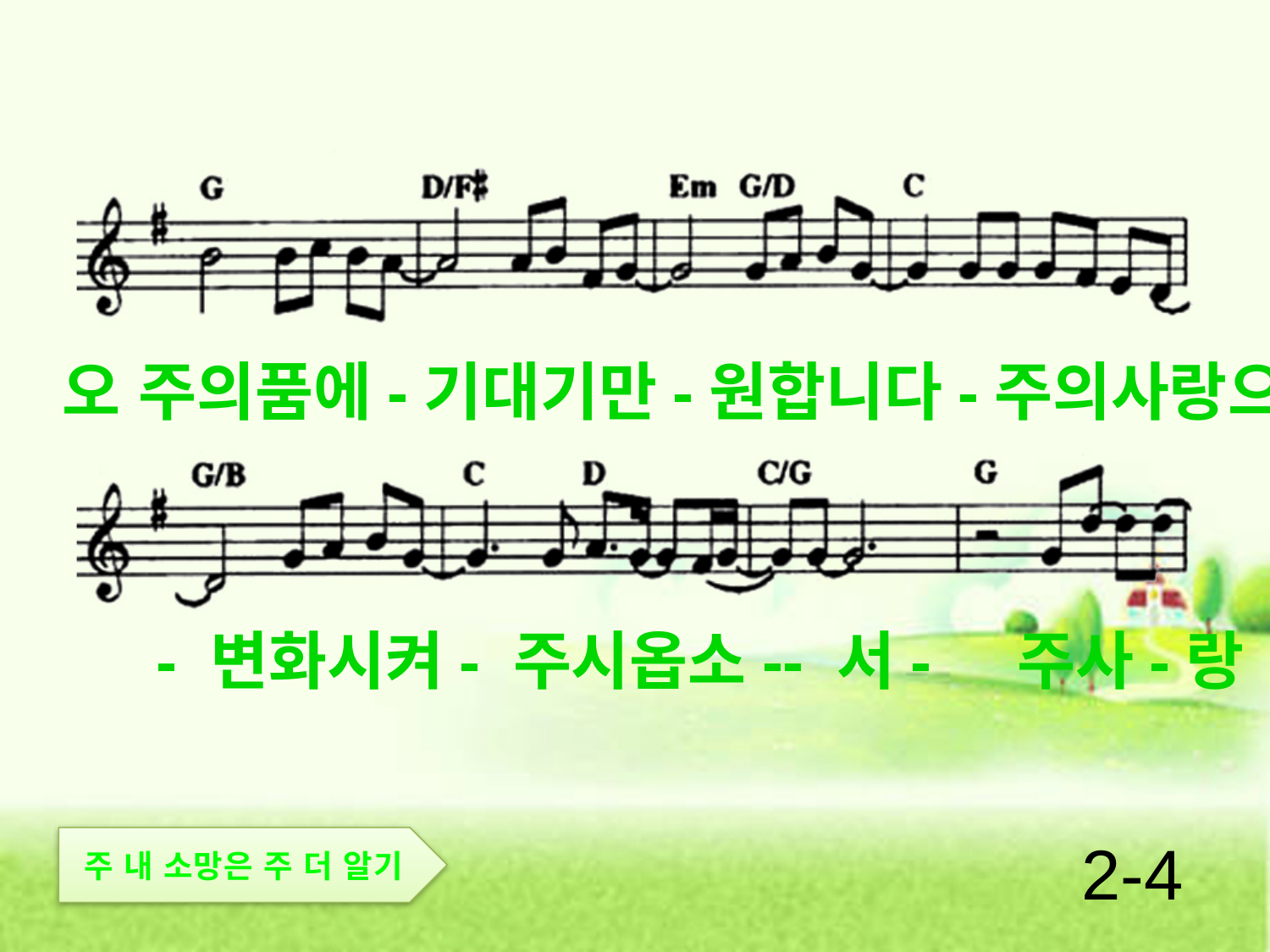

오 주의품에-기대기만-원합니다-주의사랑으로
- 변화시켜- 주시옵소-- 서-    주사-랑
2-4
주 내 소망은 주 더 알기